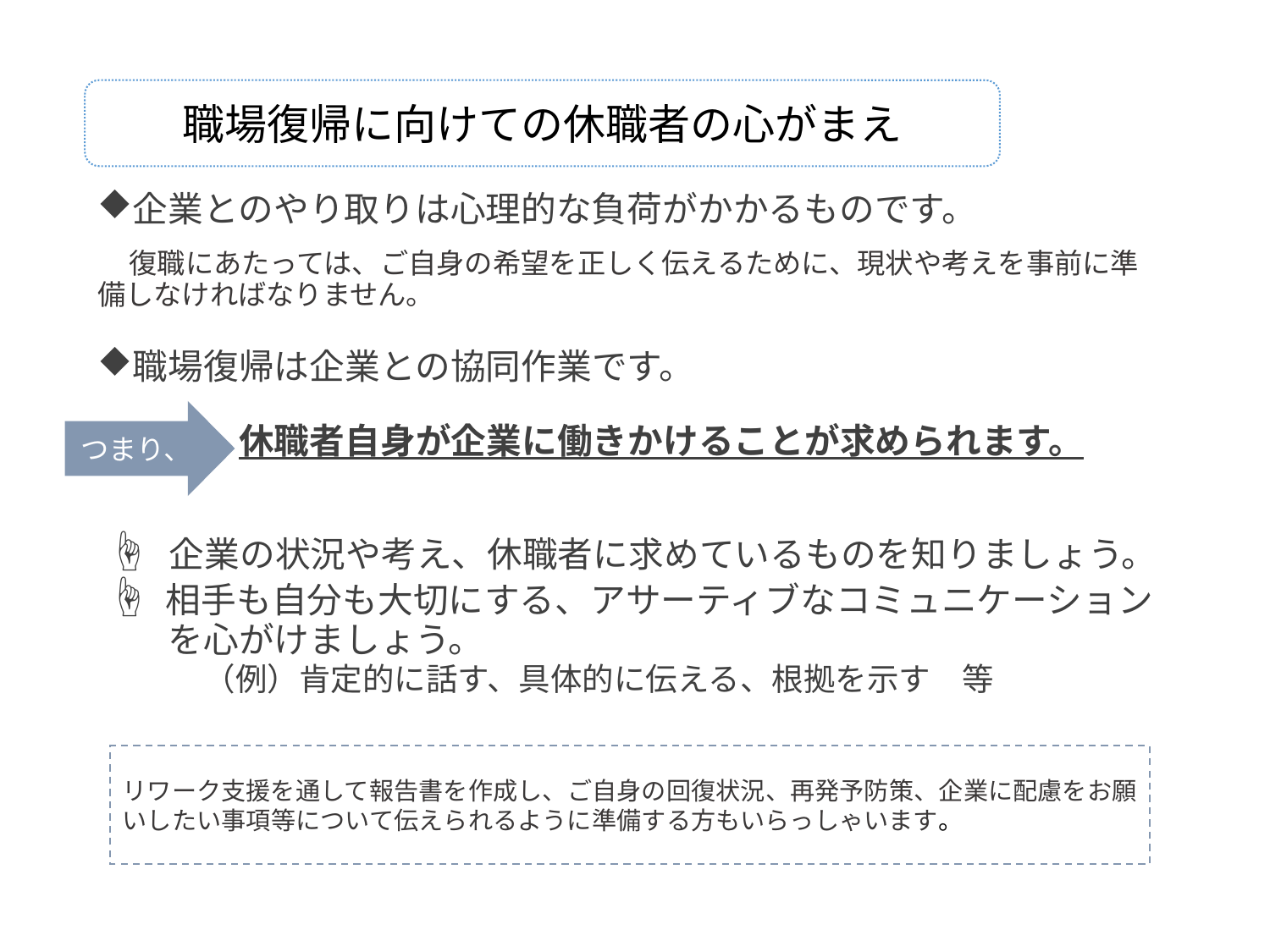

職場復帰に向けての休職者の心がまえ
企業とのやり取りは心理的な負荷がかかるものです。

　復職にあたっては、ご自身の希望を正しく伝えるために、現状や考えを事前に準備しなければなりません。

職場復帰は企業との協同作業です。

　　　　休職者自身が企業に働きかけることが求められます。

 ☝ 企業の状況や考え、休職者に求めているものを知りましょう。
 ☝ 相手も自分も大切にする、アサーティブなコミュニケーション
　　を心がけましょう。
　　　（例）肯定的に話す、具体的に伝える、根拠を示す　等
つまり、
リワーク支援を通して報告書を作成し、ご自身の回復状況、再発予防策、企業に配慮をお願いしたい事項等について伝えられるように準備する方もいらっしゃいます。